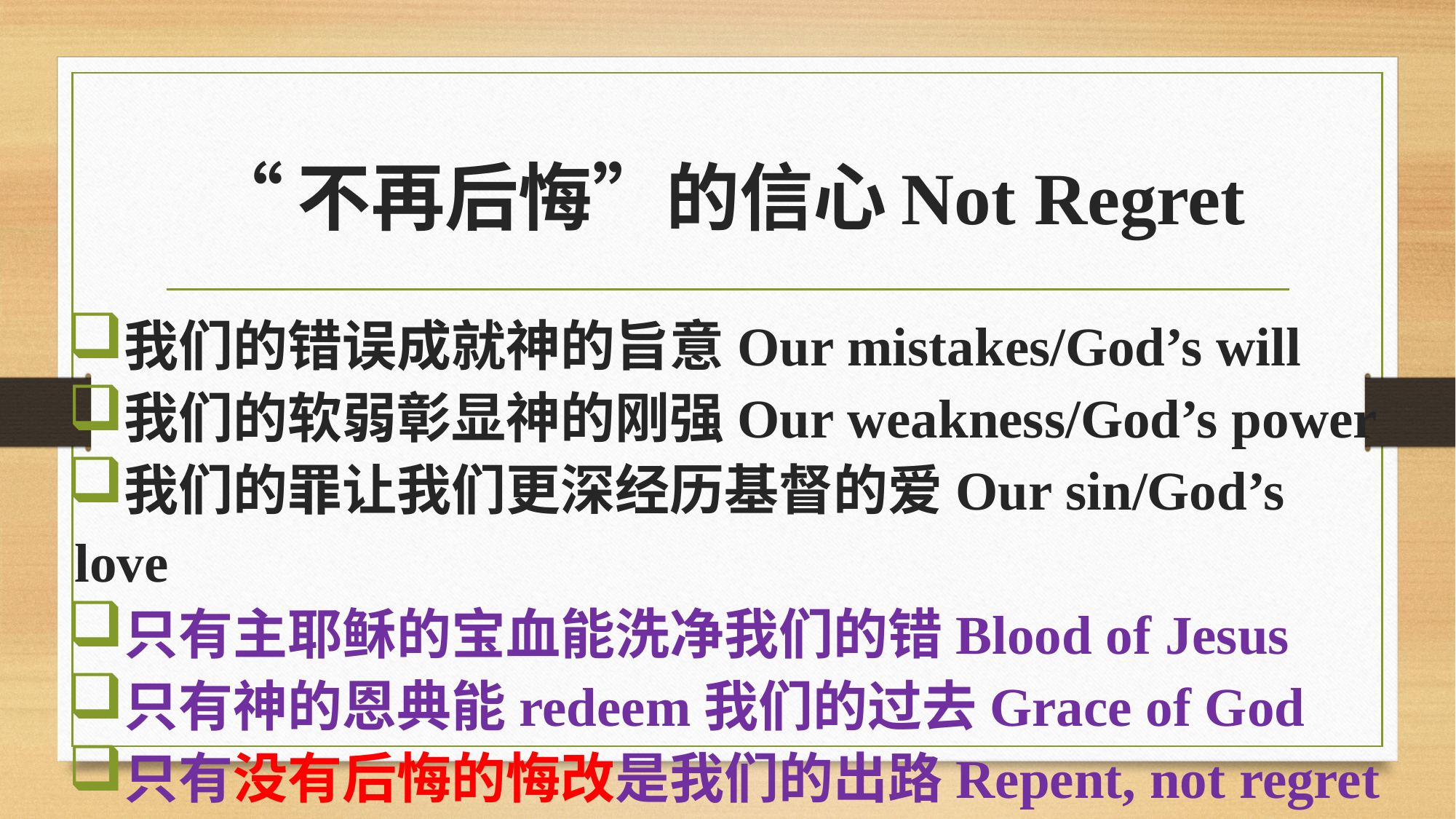

# “不再后悔”的信心Not Regret
我们的错误成就神的旨意Our mistakes/God’s will
我们的软弱彰显神的刚强Our weakness/God’s power
我们的罪让我们更深经历基督的爱Our sin/God’s love
只有主耶稣的宝血能洗净我们的错Blood of Jesus
只有神的恩典能redeem我们的过去Grace of God
只有没有后悔的悔改是我们的出路Repent, not regret